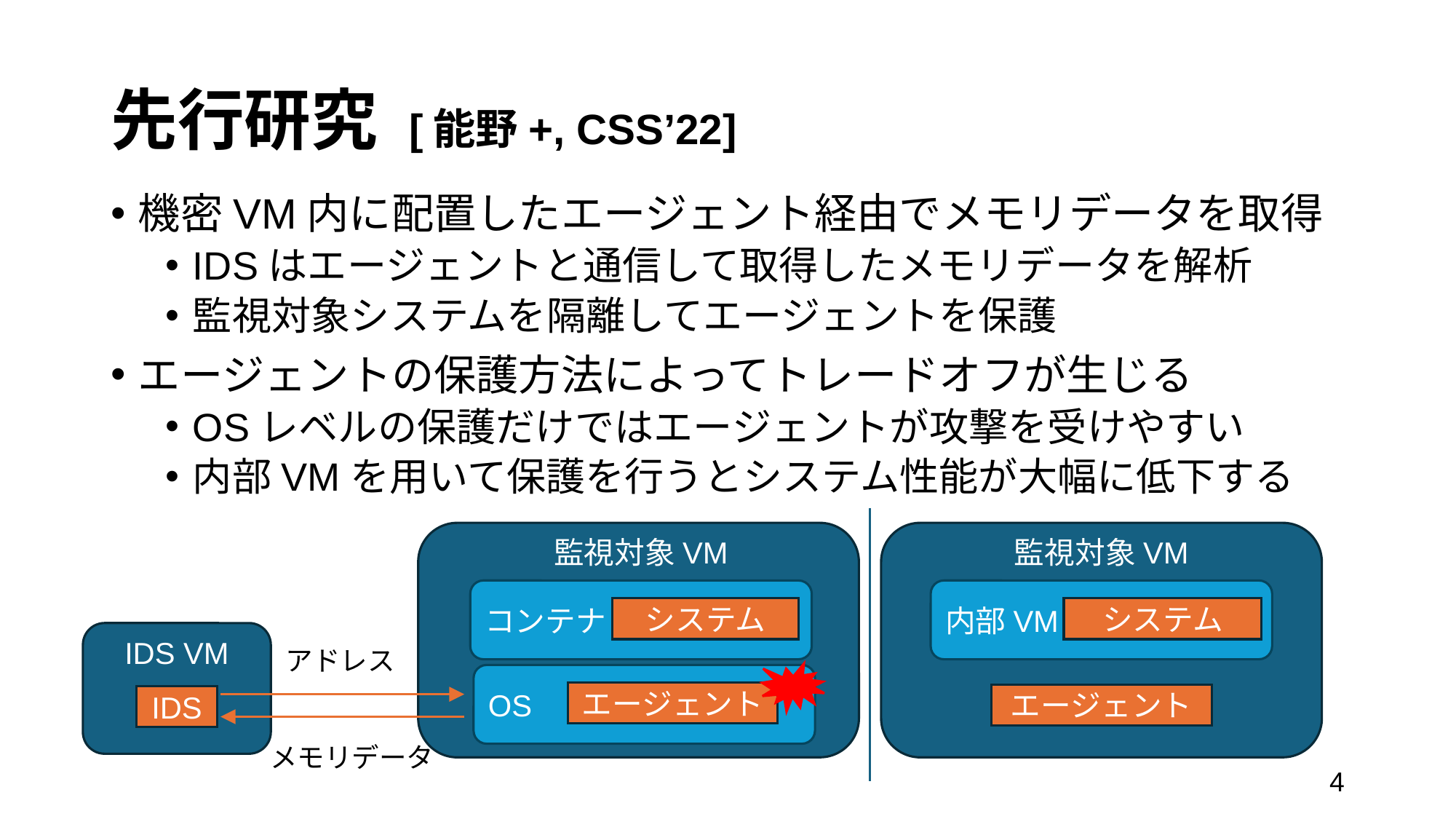

# 先行研究 [能野+, CSS’22]
機密VM内に配置したエージェント経由でメモリデータを取得
IDSはエージェントと通信して取得したメモリデータを解析
監視対象システムを隔離してエージェントを保護
エージェントの保護方法によってトレードオフが生じる
OSレベルの保護だけではエージェントが攻撃を受けやすい
内部VMを用いて保護を行うとシステム性能が大幅に低下する

監視対象VM

監視対象VM
コンテナ
内部VM
システム
システム
IDS VM

アドレス

OS
エージェント
エージェント
IDS
メモリデータ
4